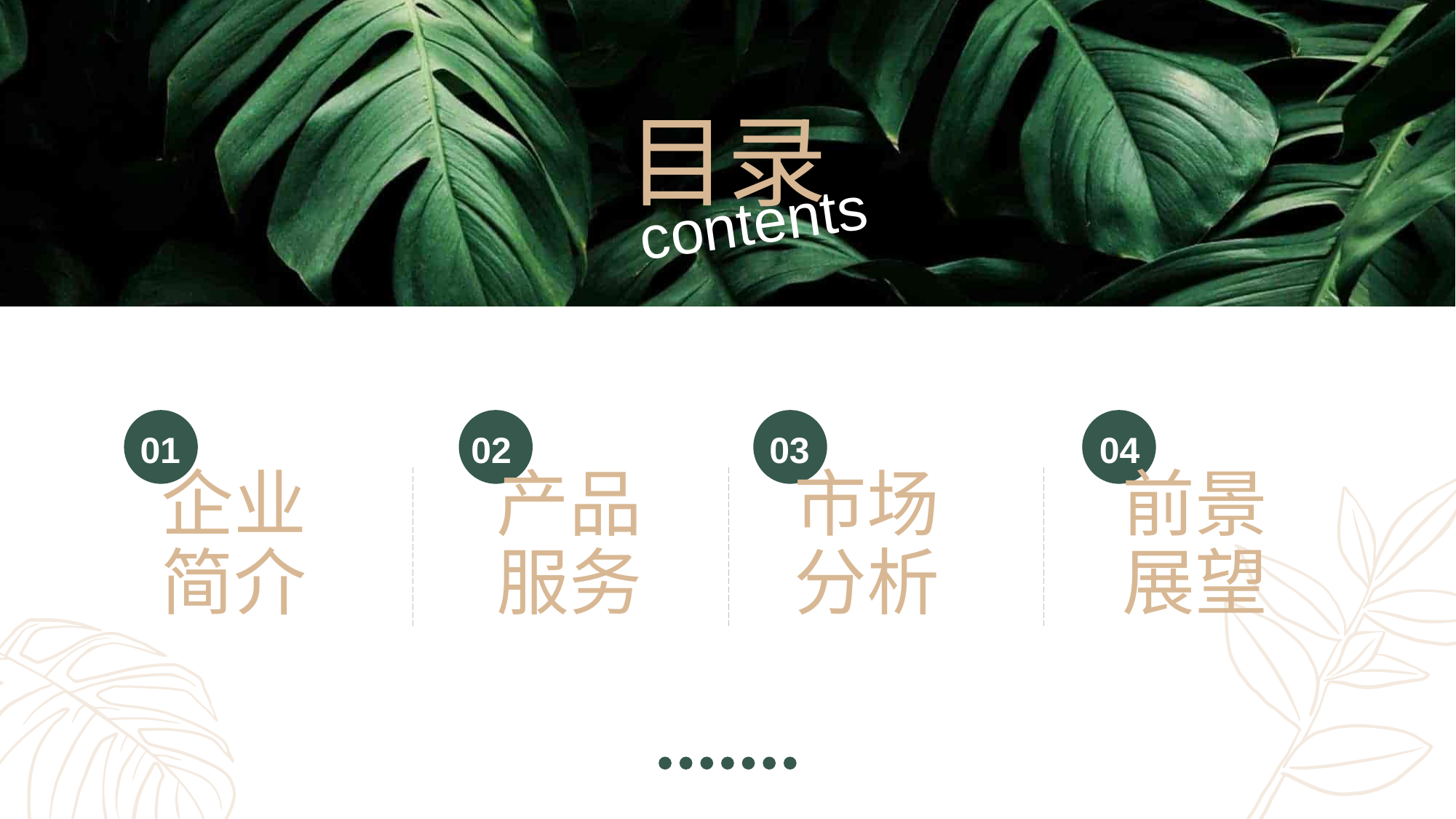

目录
contents

01
02
03
04
企业
简介
产品
服务
市场
分析
前景
展望